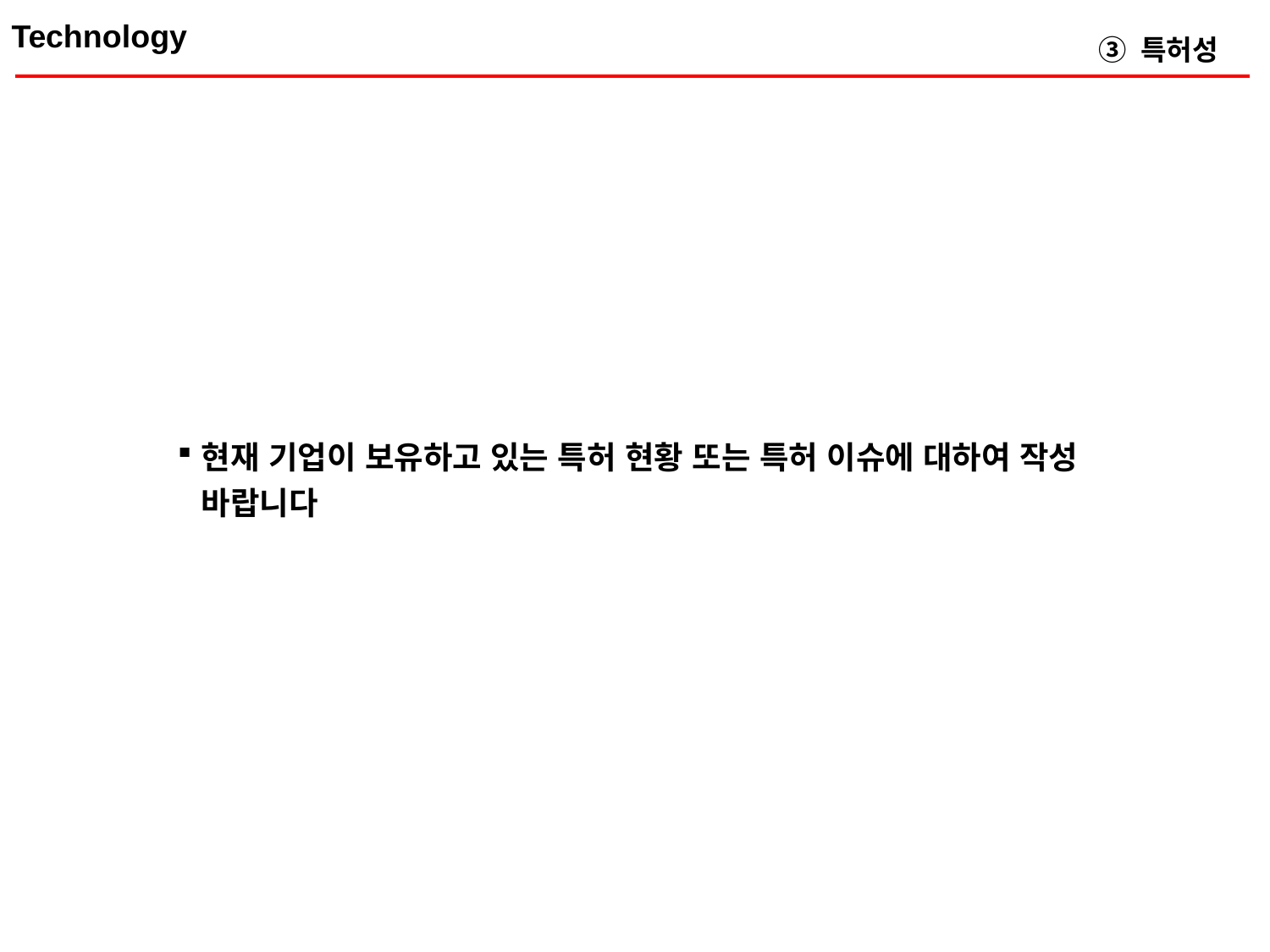

Technology
③ 특허성
현재 기업이 보유하고 있는 특허 현황 또는 특허 이슈에 대하여 작성 바랍니다